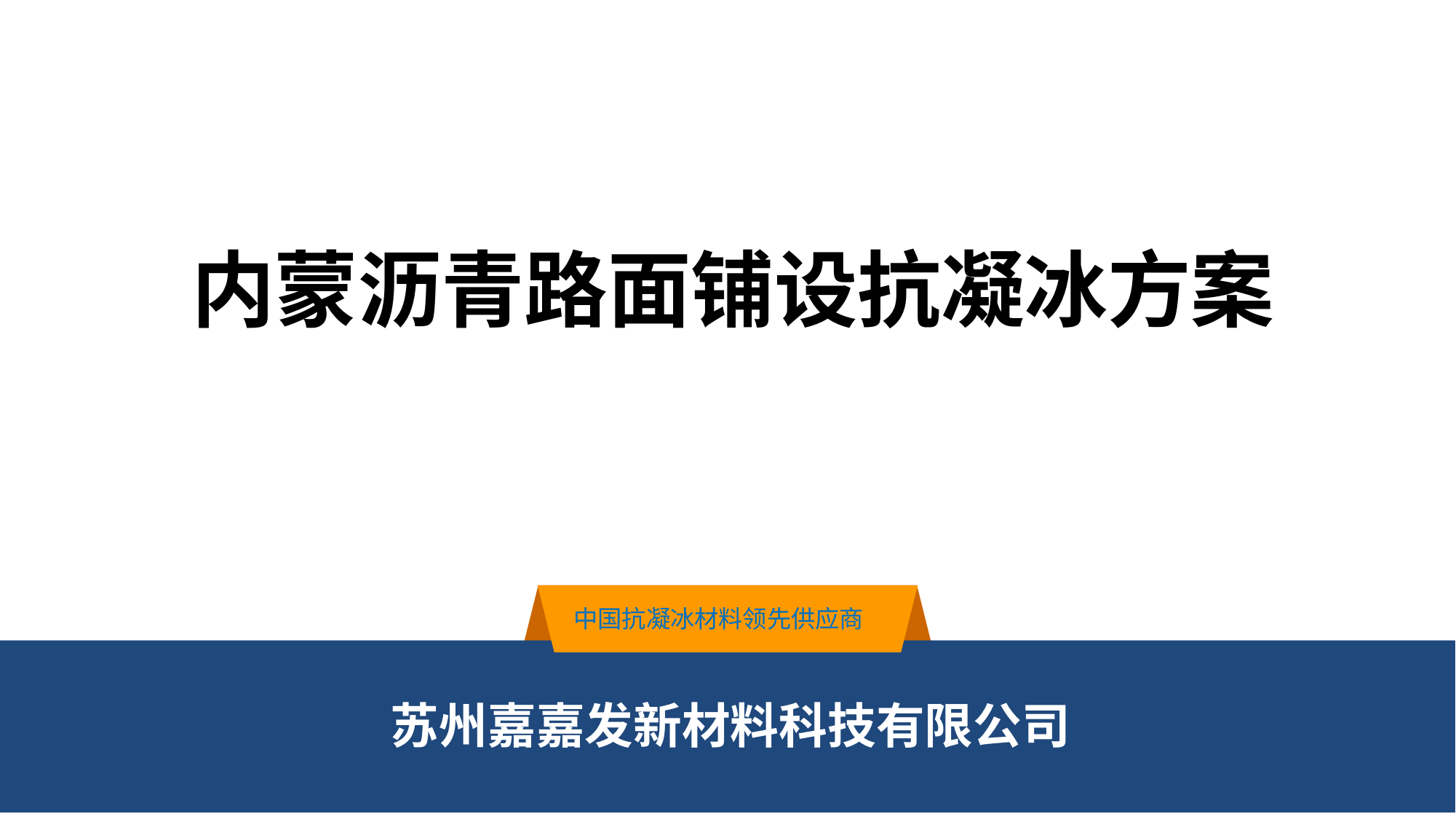

内蒙沥青路面铺设抗凝冰方案

中国抗凝冰材料领先供应商

苏州嘉嘉发新材料科技有限公司